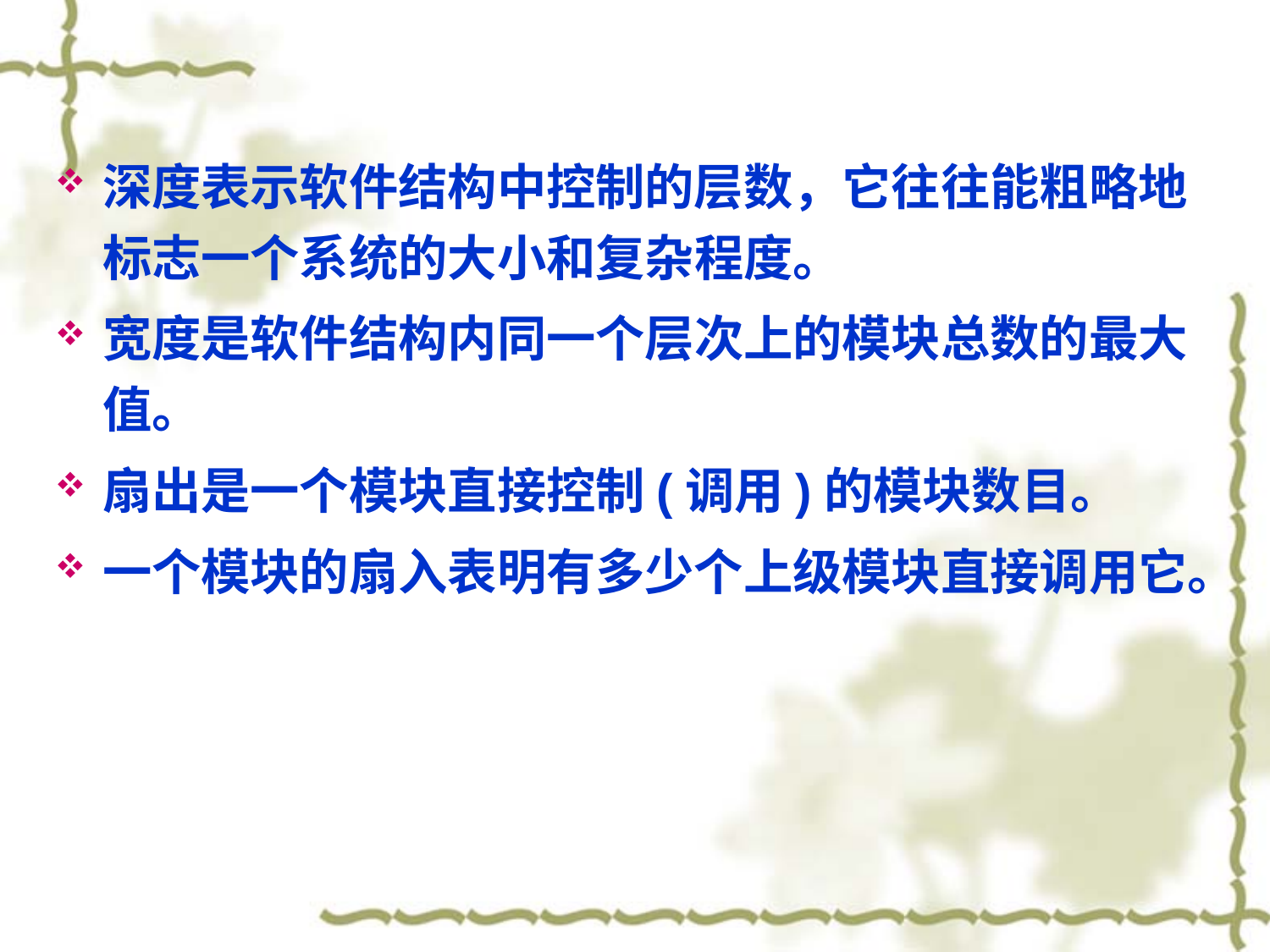

深度表示软件结构中控制的层数，它往往能粗略地标志一个系统的大小和复杂程度。
宽度是软件结构内同一个层次上的模块总数的最大值。
扇出是一个模块直接控制(调用)的模块数目。
一个模块的扇入表明有多少个上级模块直接调用它。